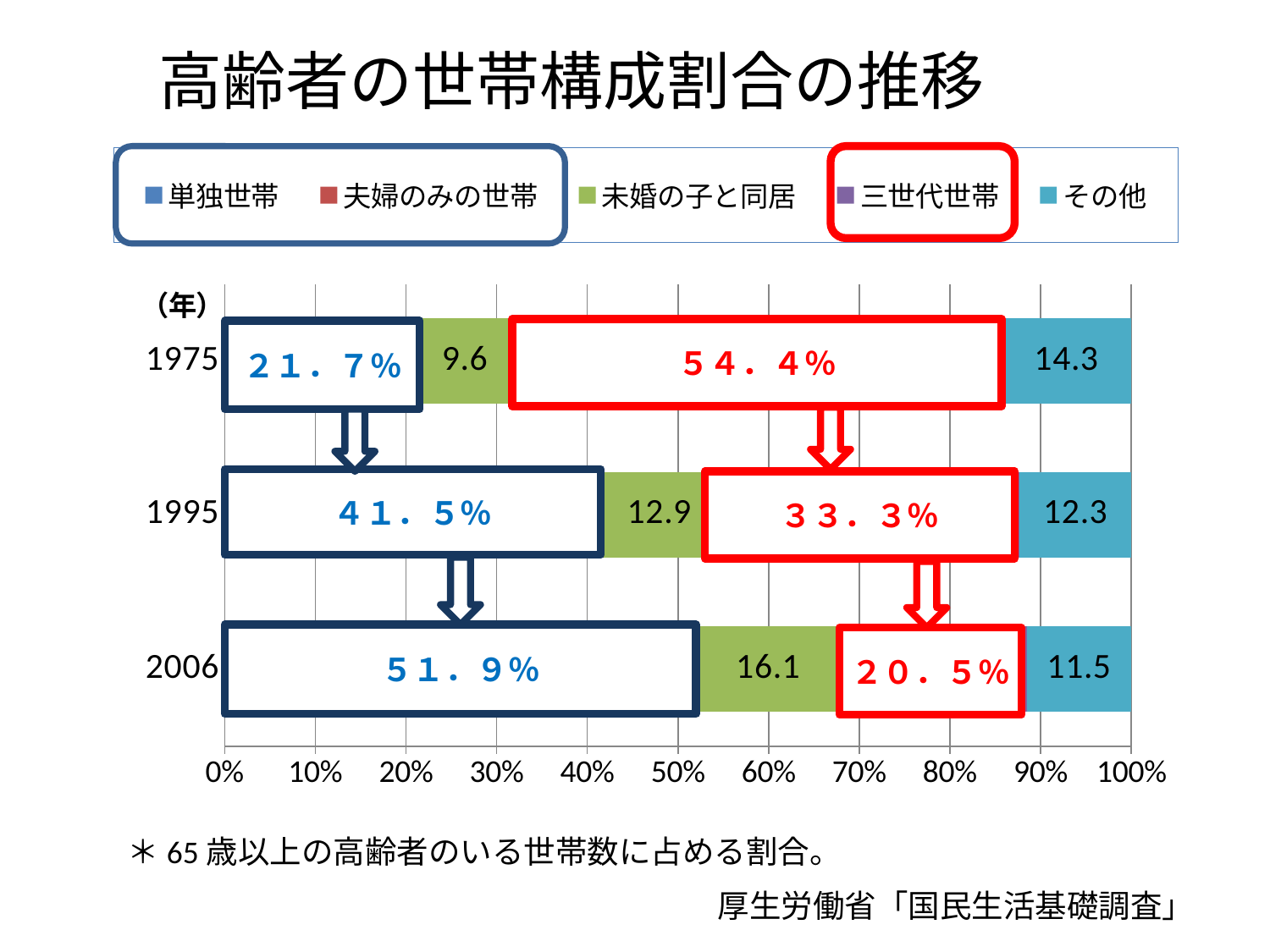

# 高齢者の世帯構成割合の推移

### Chart

| Category | 単独世帯 | 夫婦のみの世帯 | 未婚の子と同居 | 三世代世帯 | その他 |
|---|---|---|---|---|---|
| 2006 | 22.4 | 29.5 | 16.1 | 20.5 | 11.5 |
| 1995 | 17.3 | 24.2 | 12.9 | 33.3 | 12.3 |
| 1975 | 8.6 | 13.1 | 9.6 | 54.4 | 14.3 |

５４．４％
２１．７％

４１．５％
３３．３％

５１．９％
２０．５％
＊65歳以上の高齢者のいる世帯数に占める割合。
厚生労働省「国民生活基礎調査」